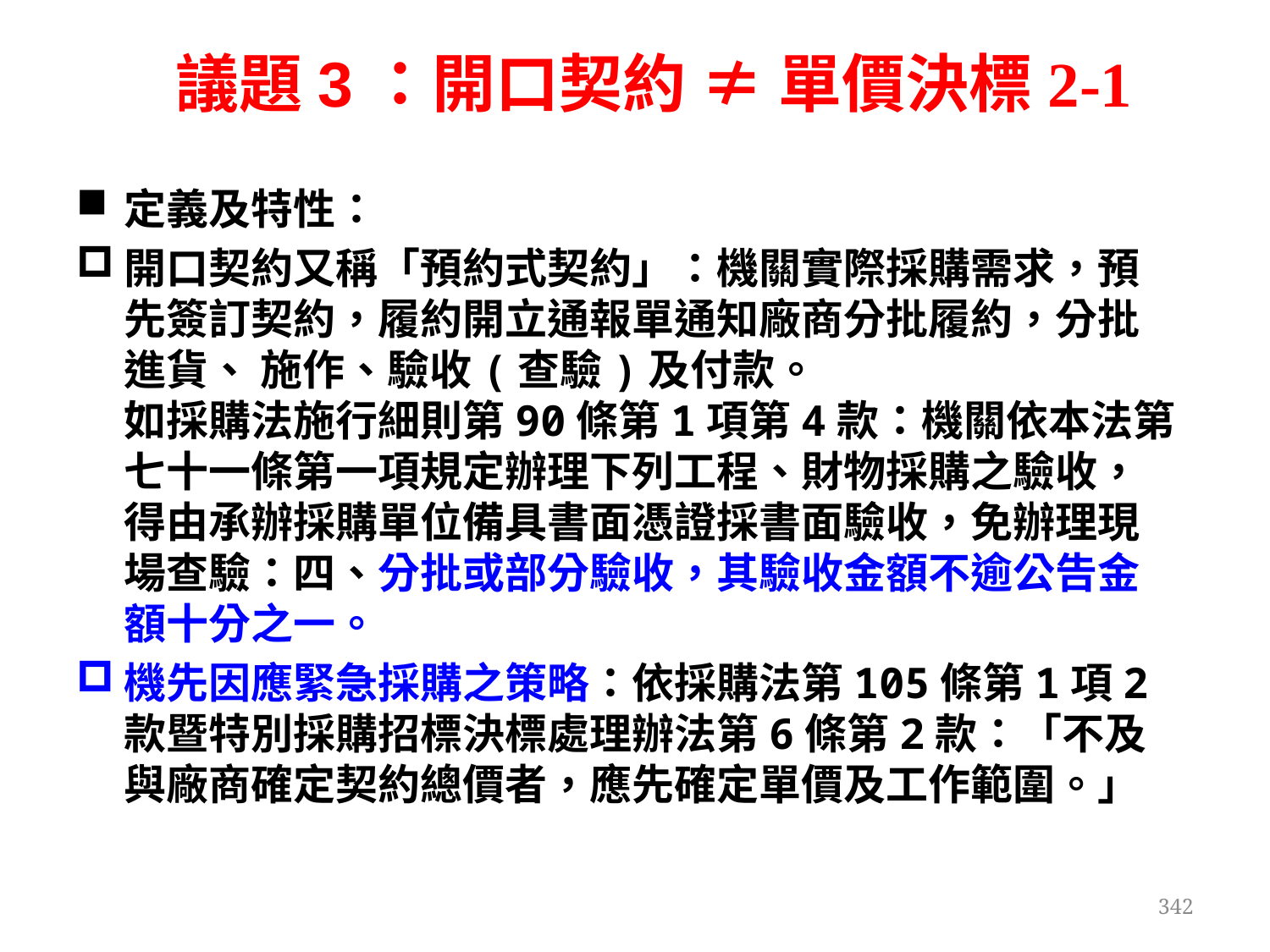

議題3：開口契約 ≠ 單價決標2-1
#
定義及特性：
開口契約又稱「預約式契約」：機關實際採購需求，預先簽訂契約，履約開立通報單通知廠商分批履約，分批進貨、 施作、驗收(查驗)及付款。
如採購法施行細則第90條第1項第4款：機關依本法第七十一條第一項規定辦理下列工程、財物採購之驗收，得由承辦採購單位備具書面憑證採書面驗收，免辦理現場查驗：四、分批或部分驗收，其驗收金額不逾公告金額十分之一。
機先因應緊急採購之策略：依採購法第105條第1項2款暨特別採購招標決標處理辦法第6條第2款：「不及與廠商確定契約總價者，應先確定單價及工作範圍。」

342